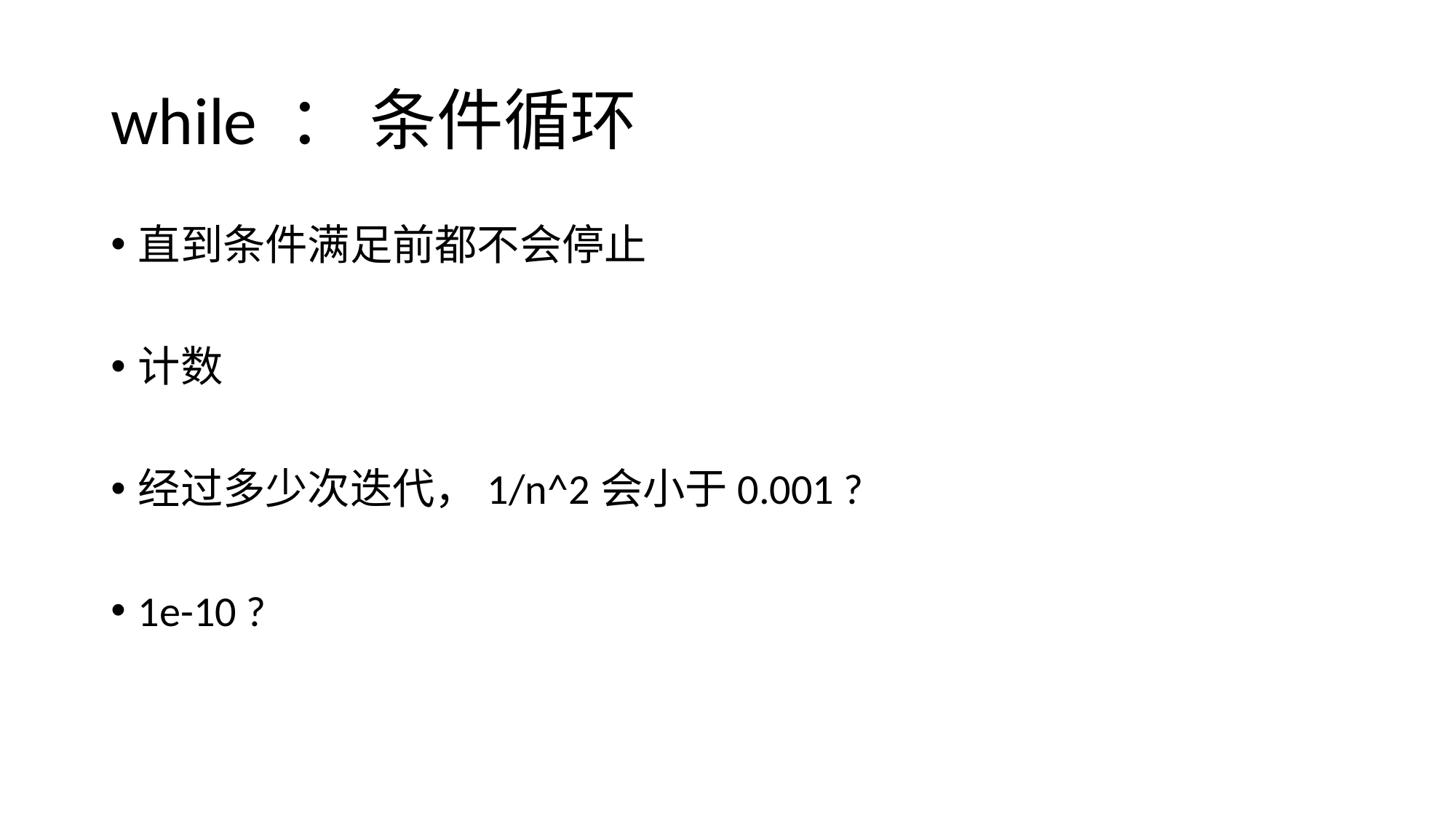

# while ： 条件循环
直到条件满足前都不会停止

计数

经过多少次迭代，1/n^2会小于0.001 ?

1e-10 ?